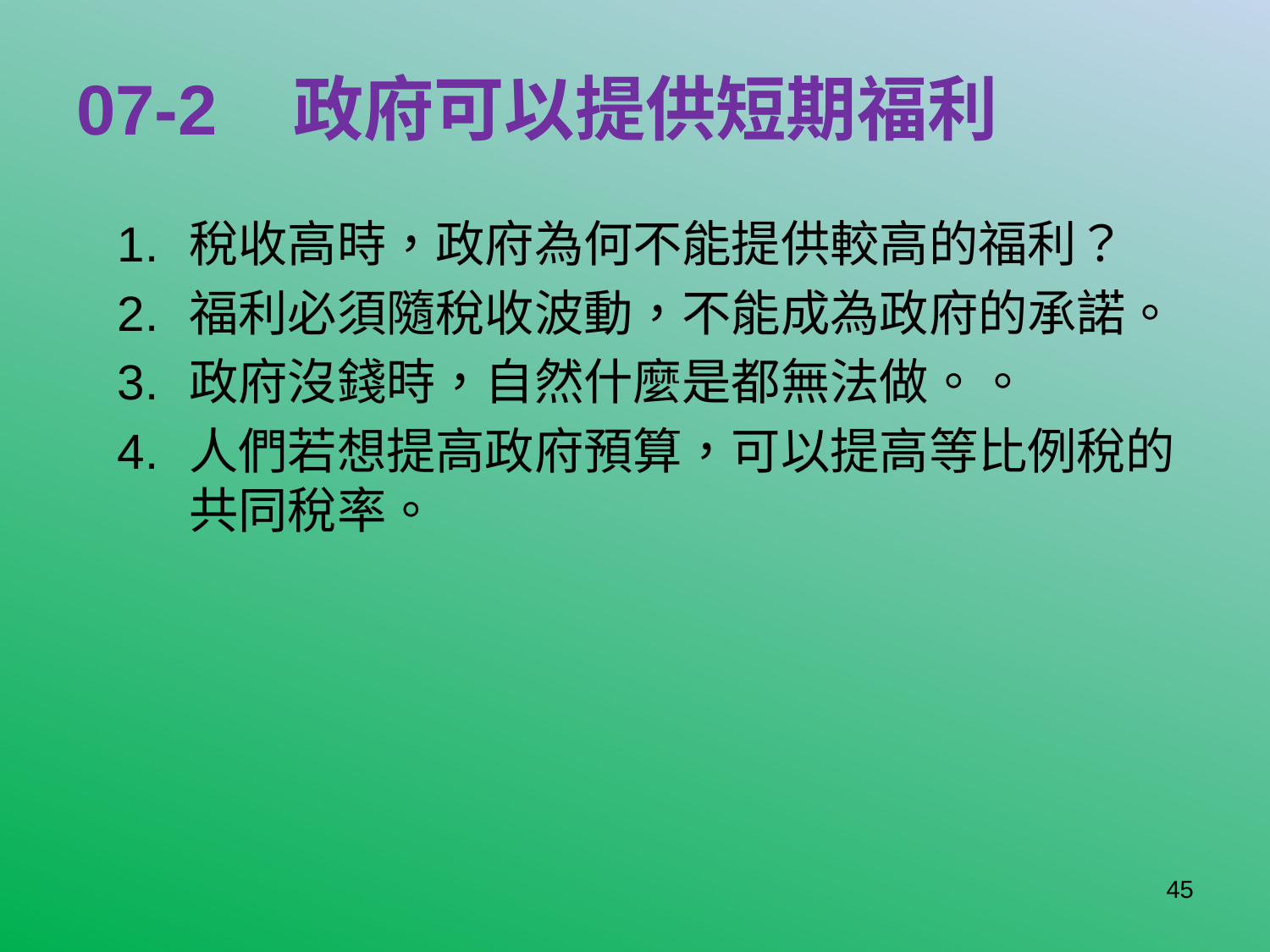

# 07-2   政府可以提供短期福利
稅收高時，政府為何不能提供較高的福利？
福利必須隨稅收波動，不能成為政府的承諾。
政府沒錢時，自然什麼是都無法做。。
人們若想提高政府預算，可以提高等比例稅的共同稅率。
45